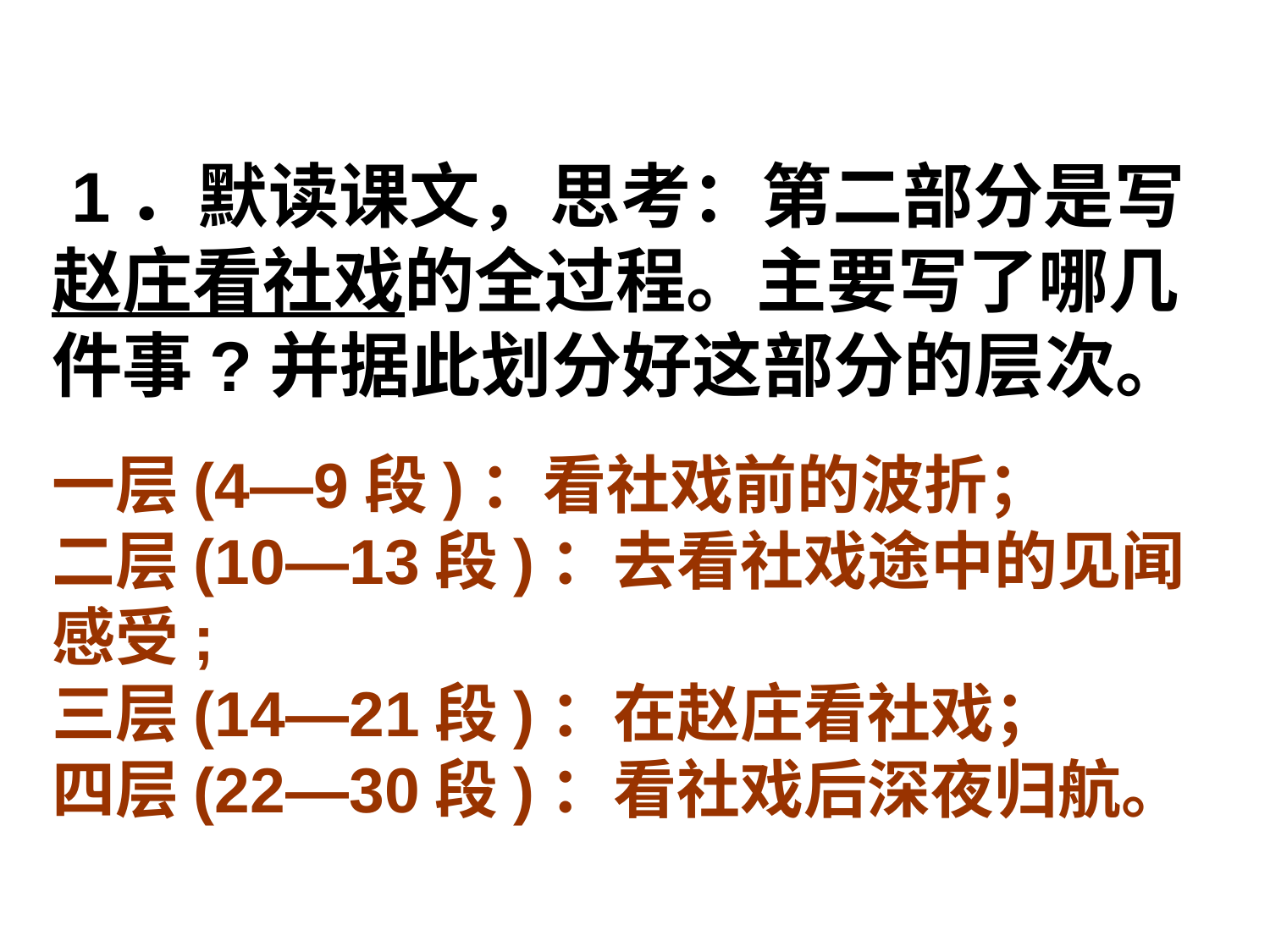

1．默读课文，思考：第二部分是写赵庄看社戏的全过程。主要写了哪几件事?并据此划分好这部分的层次。
一层(4—9段)：看社戏前的波折；
二层(10—13段)：去看社戏途中的见闻感受;
三层(14—21段)：在赵庄看社戏；
四层(22—30段)：看社戏后深夜归航。